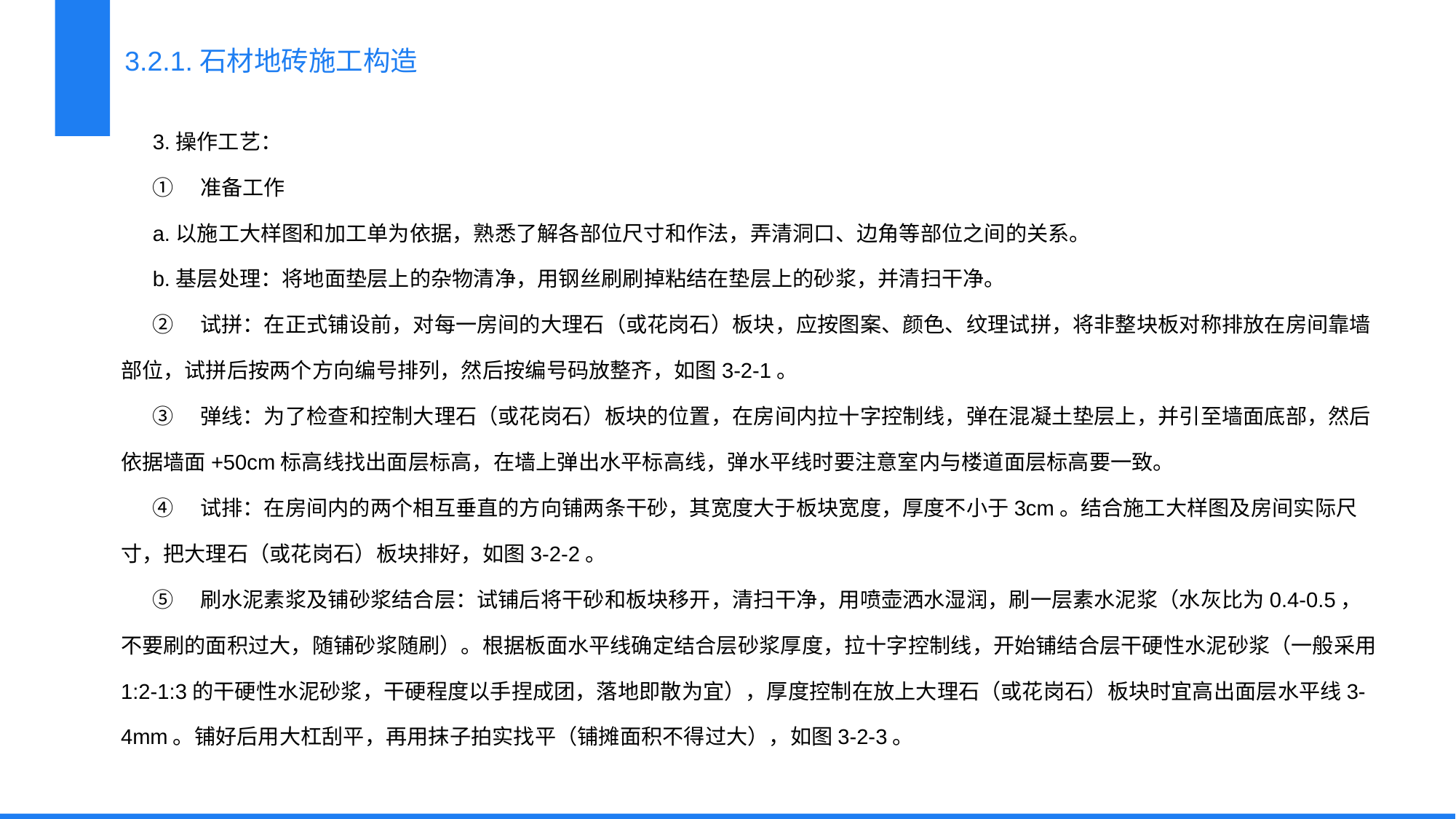

3.2.1.石材地砖施工构造

3.操作工艺：
①　准备工作
a.以施工大样图和加工单为依据，熟悉了解各部位尺寸和作法，弄清洞口、边角等部位之间的关系。
b.基层处理：将地面垫层上的杂物清净，用钢丝刷刷掉粘结在垫层上的砂浆，并清扫干净。
②　试拼：在正式铺设前，对每一房间的大理石（或花岗石）板块，应按图案、颜色、纹理试拼，将非整块板对称排放在房间靠墙部位，试拼后按两个方向编号排列，然后按编号码放整齐，如图3-2-1。
③　弹线：为了检查和控制大理石（或花岗石）板块的位置，在房间内拉十字控制线，弹在混凝土垫层上，并引至墙面底部，然后依据墙面+50cm标高线找出面层标高，在墙上弹出水平标高线，弹水平线时要注意室内与楼道面层标高要一致。
④　试排：在房间内的两个相互垂直的方向铺两条干砂，其宽度大于板块宽度，厚度不小于3cm。结合施工大样图及房间实际尺寸，把大理石（或花岗石）板块排好，如图3-2-2。
⑤　刷水泥素浆及铺砂浆结合层：试铺后将干砂和板块移开，清扫干净，用喷壶洒水湿润，刷一层素水泥浆（水灰比为0.4-0.5，不要刷的面积过大，随铺砂浆随刷）。根据板面水平线确定结合层砂浆厚度，拉十字控制线，开始铺结合层干硬性水泥砂浆（一般采用1:2-1:3的干硬性水泥砂浆，干硬程度以手捏成团，落地即散为宜），厚度控制在放上大理石（或花岗石）板块时宜高出面层水平线3-4mm。铺好后用大杠刮平，再用抹子拍实找平（铺摊面积不得过大），如图3-2-3。